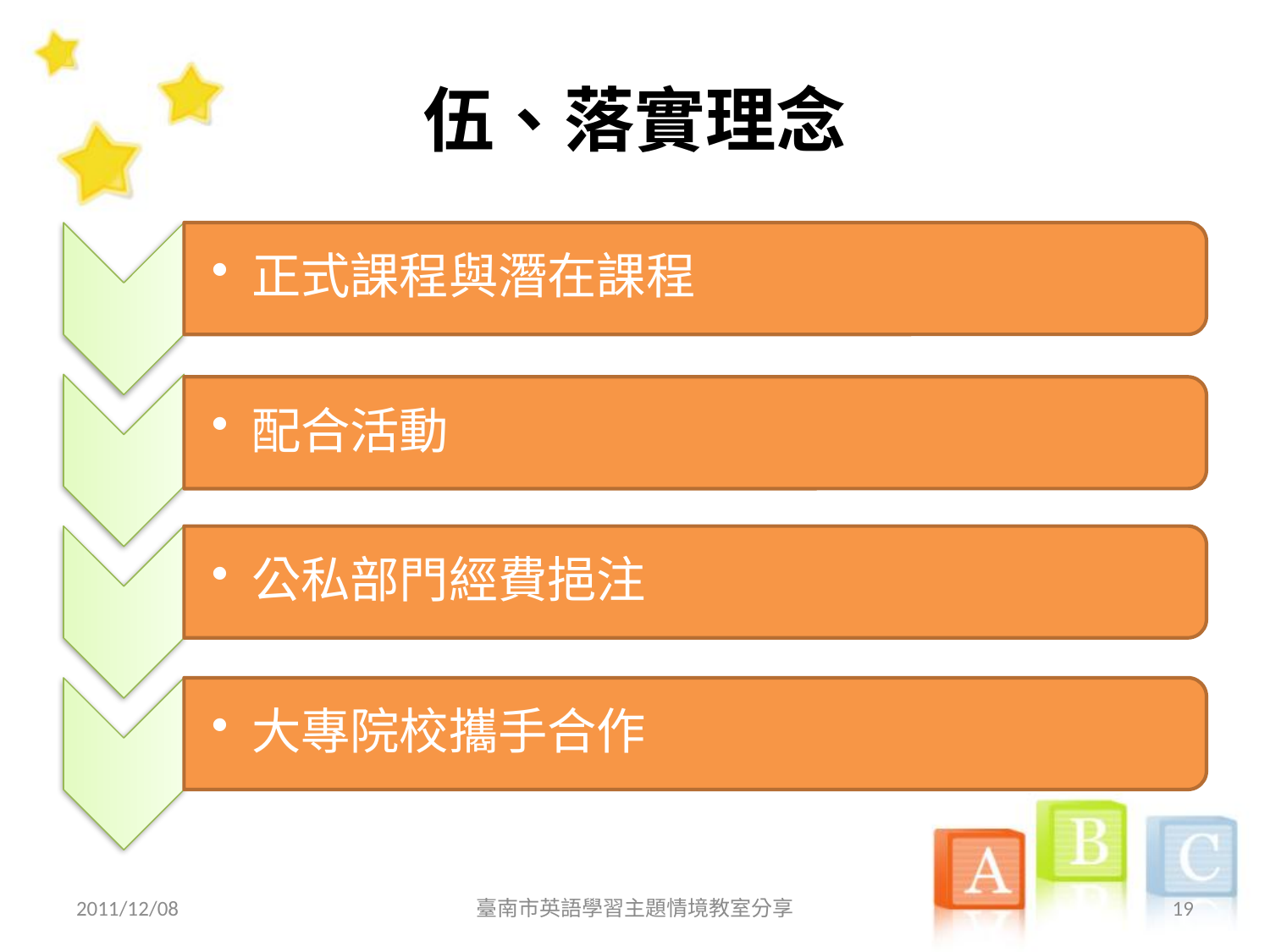

# 伍、落實理念

正式課程與潛在課程

配合活動

公私部門經費挹注

大專院校攜手合作
2011/12/08
臺南市英語學習主題情境教室分享
19